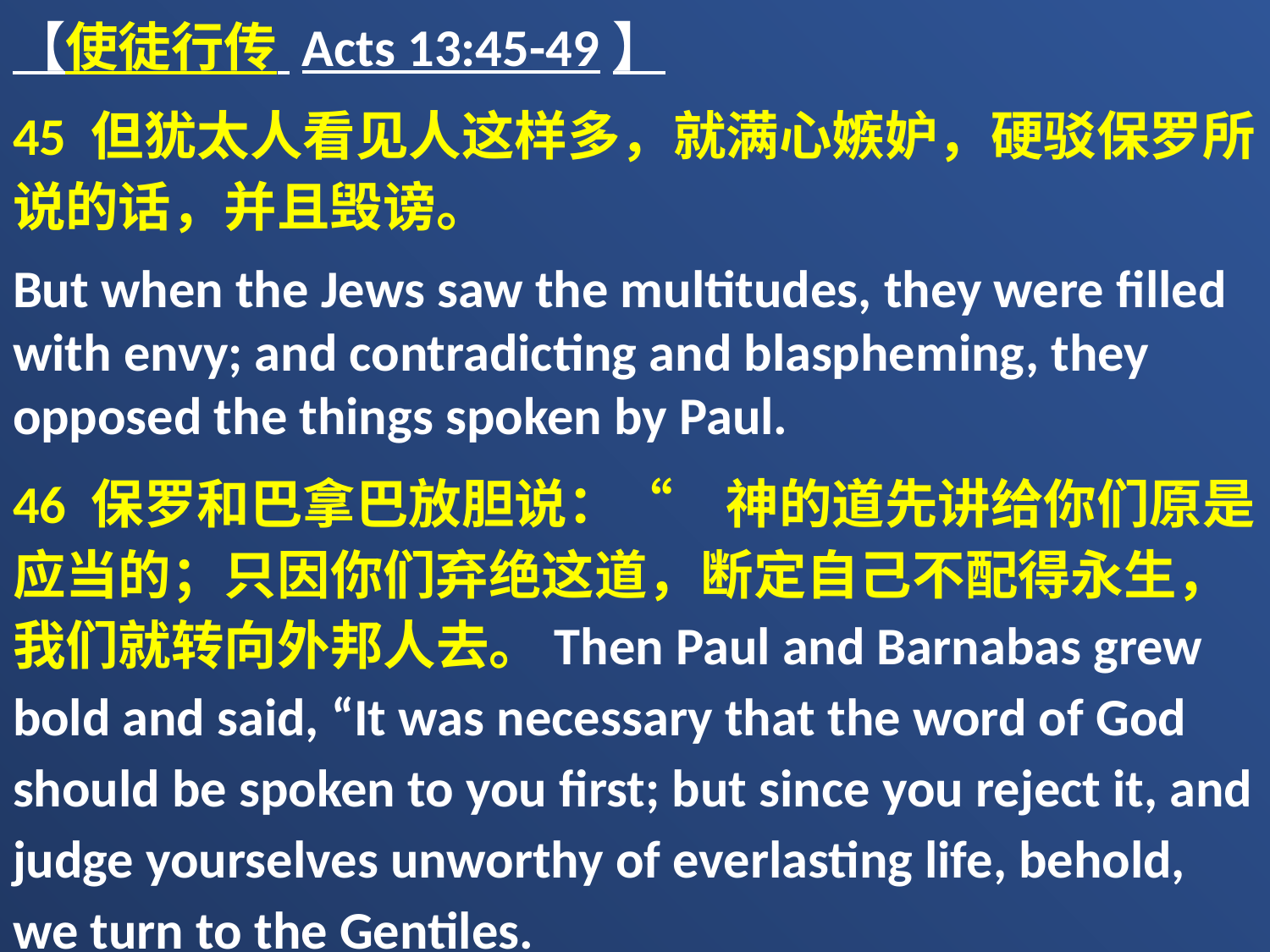

【使徒行传 Acts 13:45-49】
45 但犹太人看见人这样多，就满心嫉妒，硬驳保罗所说的话，并且毁谤。
But when the Jews saw the multitudes, they were filled with envy; and contradicting and blaspheming, they opposed the things spoken by Paul.
46 保罗和巴拿巴放胆说：“　神的道先讲给你们原是应当的；只因你们弃绝这道，断定自己不配得永生，我们就转向外邦人去。Then Paul and Barnabas grew bold and said, “It was necessary that the word of God should be spoken to you first; but since you reject it, and judge yourselves unworthy of everlasting life, behold, we turn to the Gentiles.